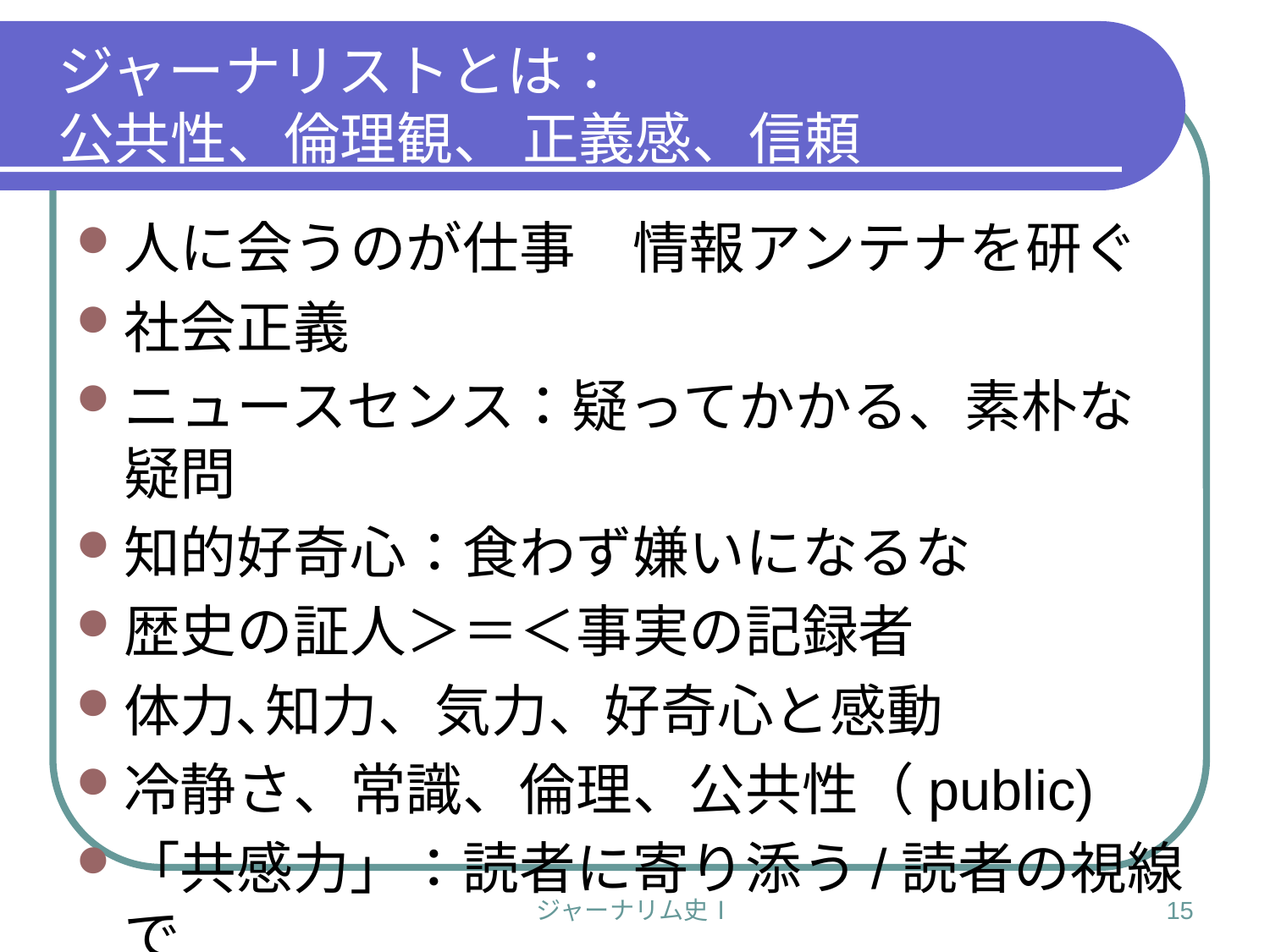

# ジャーナリストとは： 公共性、倫理観、 正義感、信頼
人に会うのが仕事　情報アンテナを研ぐ
社会正義
ニュースセンス：疑ってかかる、素朴な疑問
知的好奇心：食わず嫌いになるな
歴史の証人＞＝＜事実の記録者
体力､知力、気力、好奇心と感動
冷静さ、常識、倫理、公共性（public)
「共感力」：読者に寄り添う/読者の視線で
ジャーナリム史Ⅰ
15